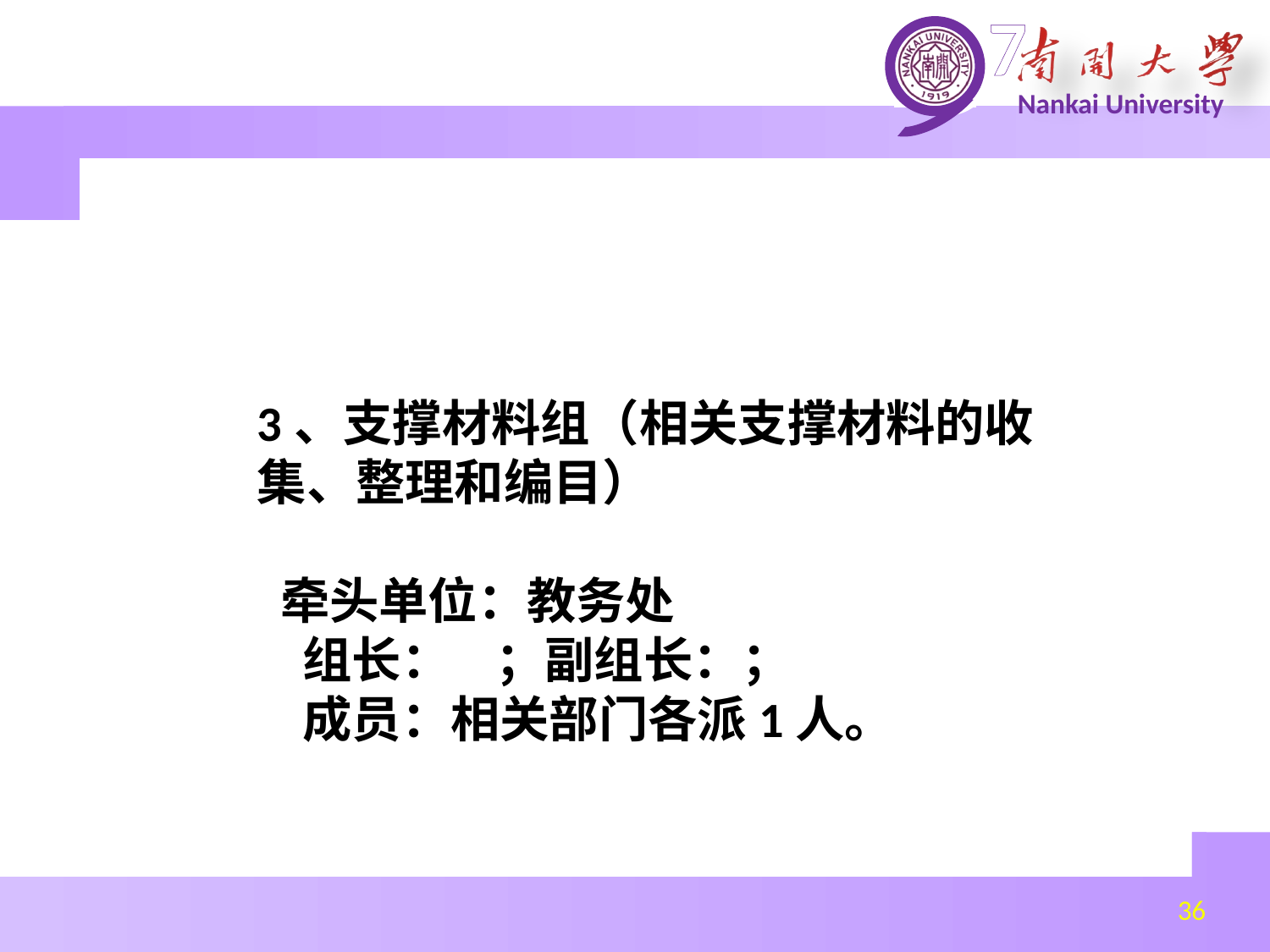

3、支撑材料组（相关支撑材料的收集、整理和编目）

 牵头单位：教务处
   组长：    ；副组长：；
   成员：相关部门各派1人。